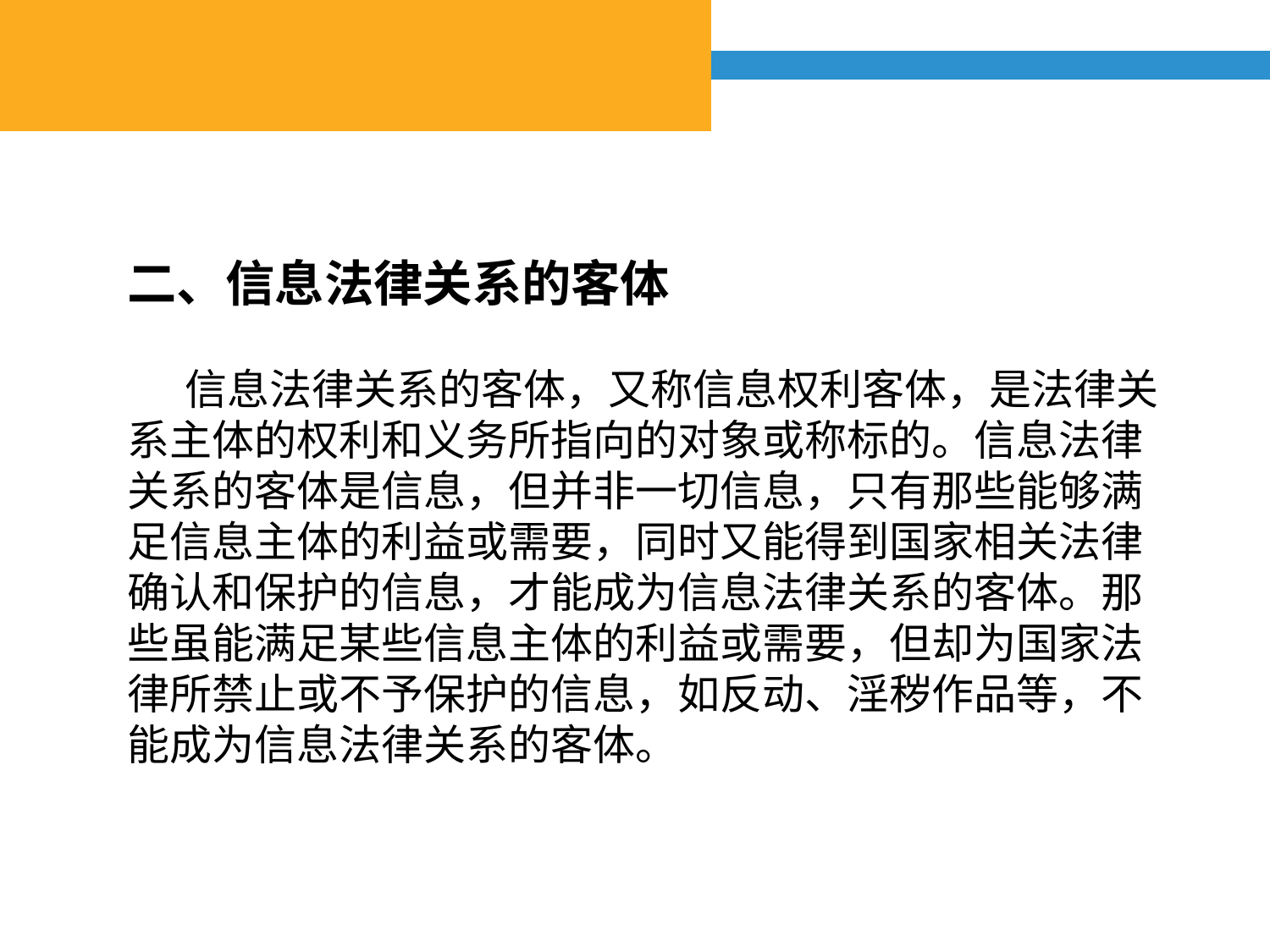

二、信息法律关系的客体

     信息法律关系的客体，又称信息权利客体，是法律关系主体的权利和义务所指向的对象或称标的。信息法律关系的客体是信息，但并非一切信息，只有那些能够满足信息主体的利益或需要，同时又能得到国家相关法律确认和保护的信息，才能成为信息法律关系的客体。那些虽能满足某些信息主体的利益或需要，但却为国家法律所禁止或不予保护的信息，如反动、淫秽作品等，不能成为信息法律关系的客体。